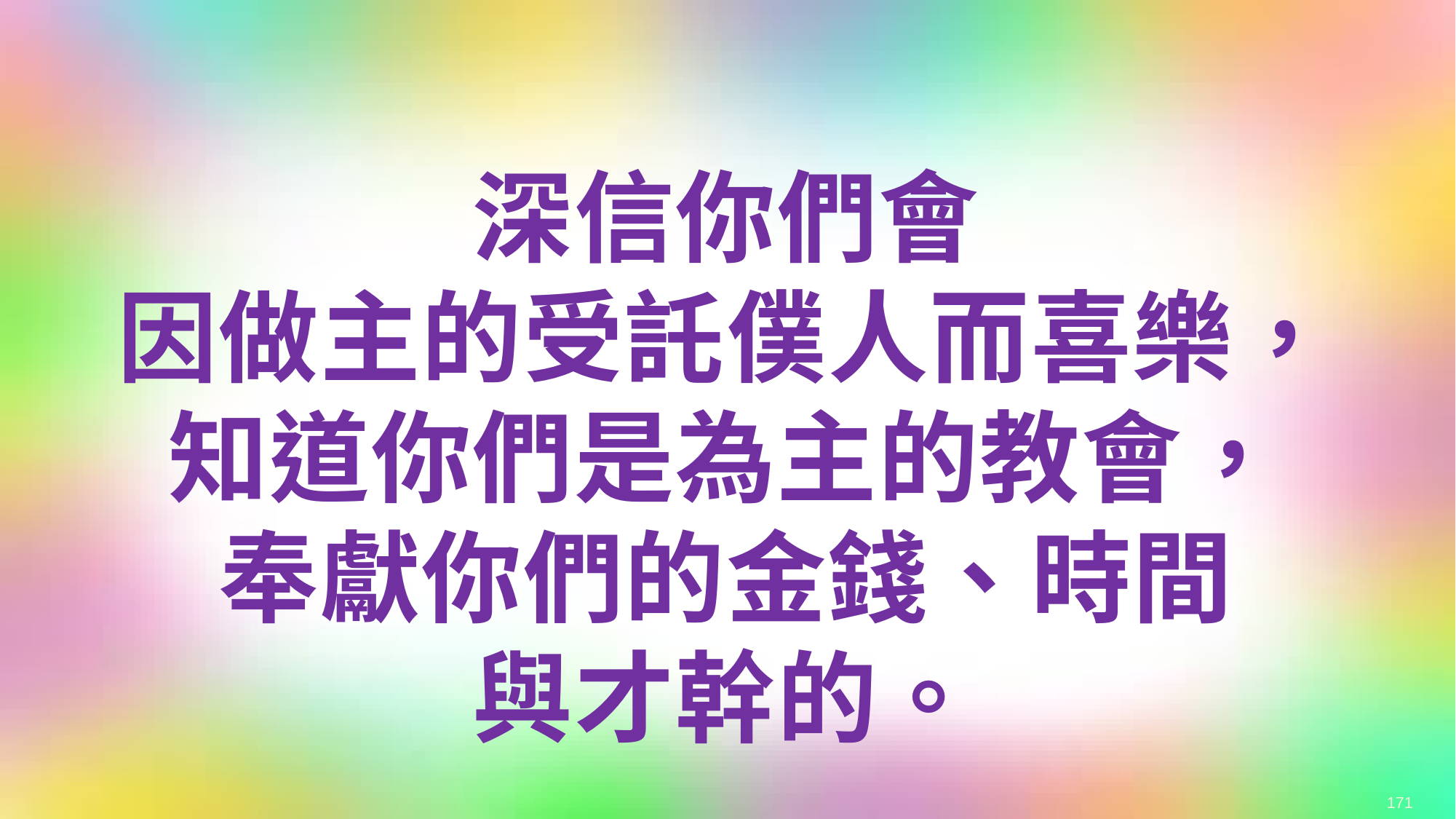

深信你們會
因做主的受託僕人而喜樂，
知道你們是為主的教會，
奉獻你們的金錢、時間
與才幹的。
171